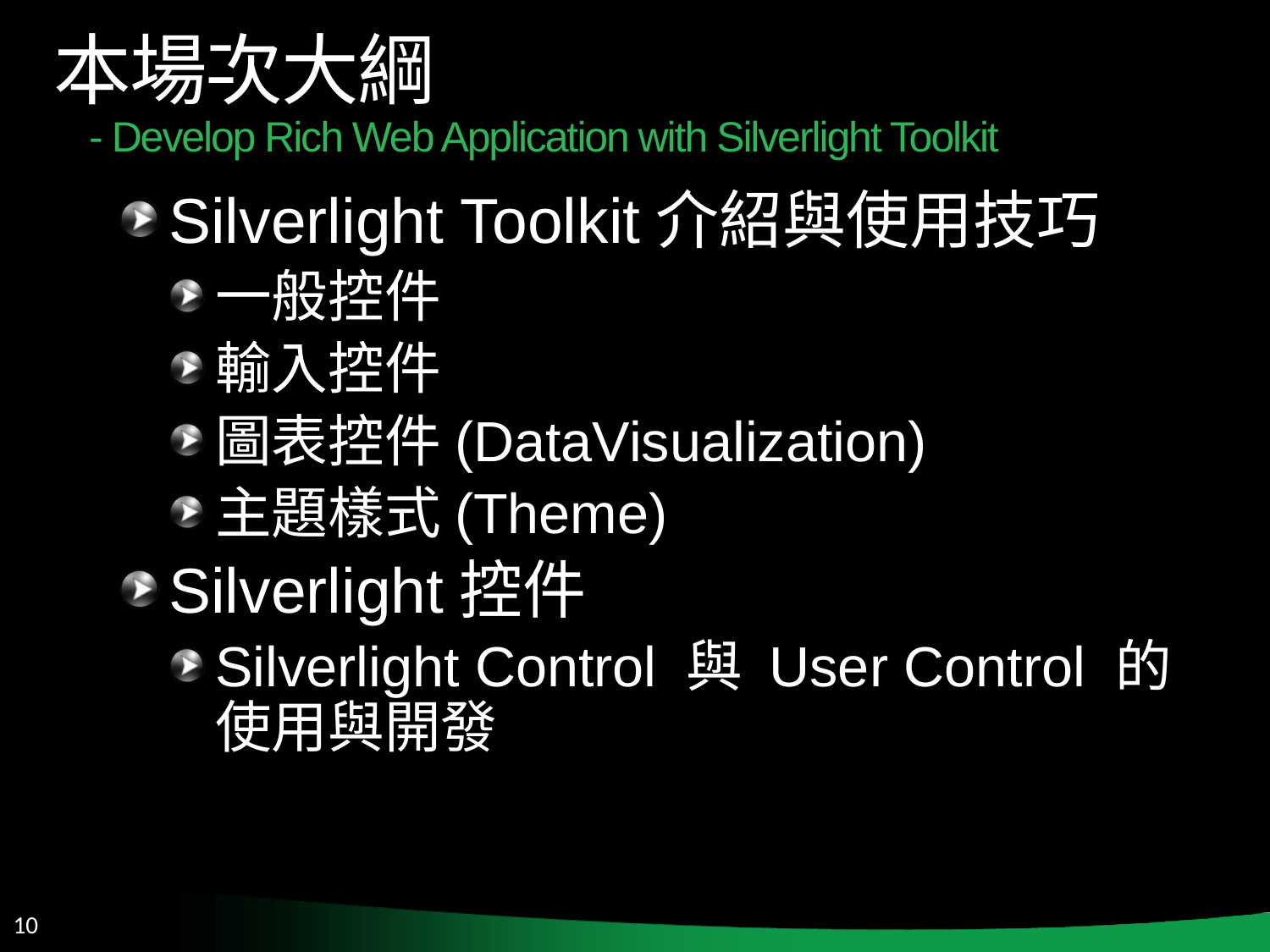

# 本場次大綱 - Develop Rich Web Application with Silverlight Toolkit
Silverlight Toolkit介紹與使用技巧
一般控件
輸入控件
圖表控件(DataVisualization)
主題樣式(Theme)
Silverlight控件
Silverlight Control 與 User Control 的使用與開發